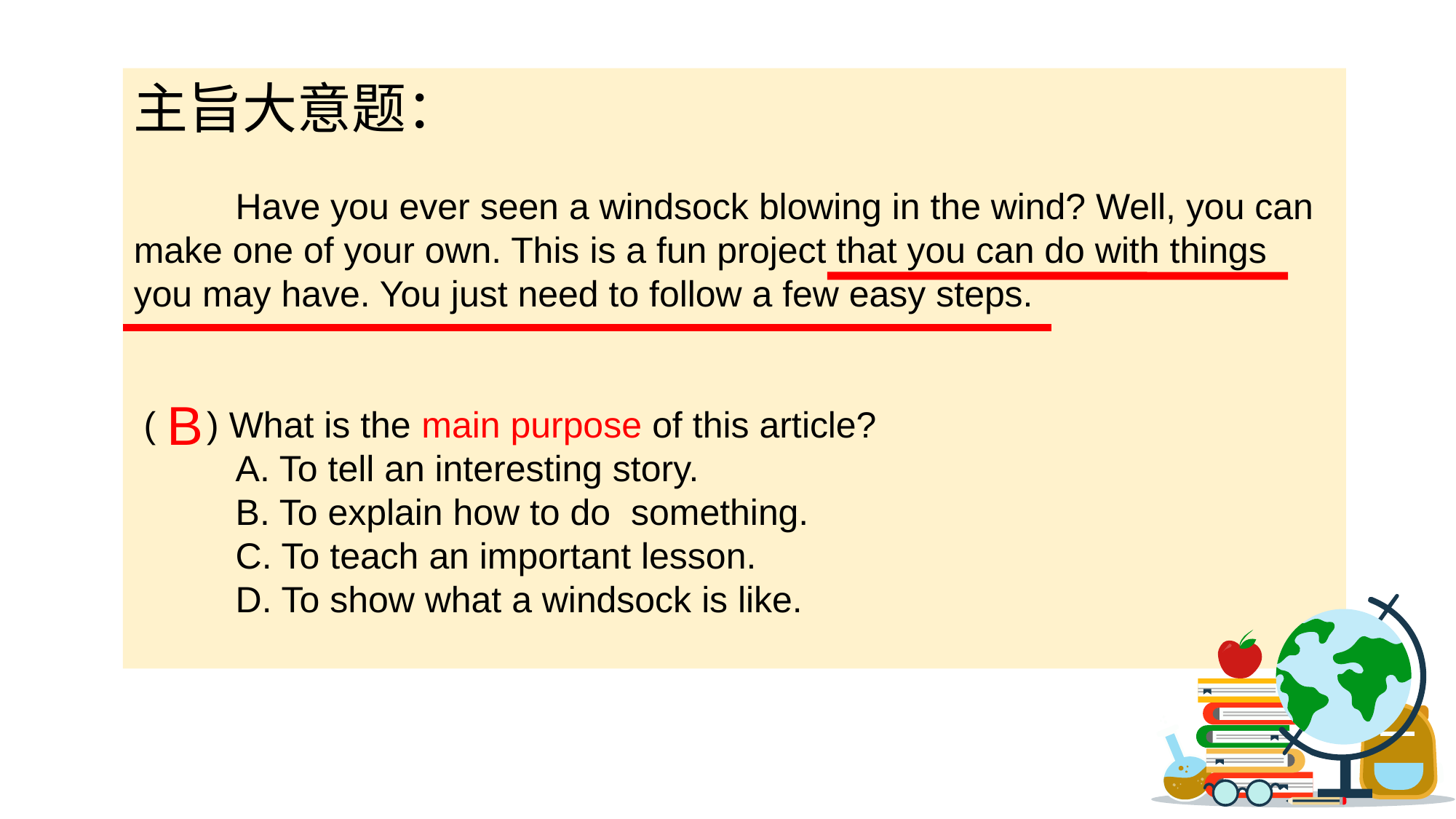

主旨大意题：

          Have you ever seen a windsock blowing in the wind? Well, you can make one of your own. This is a fun project that you can do with things you may have. You just need to follow a few easy steps.

 (     ) What is the main purpose of this article?
          A. To tell an interesting story.
          B. To explain how to do  something.
          C. To teach an important lesson.
          D. To show what a windsock is like.

B